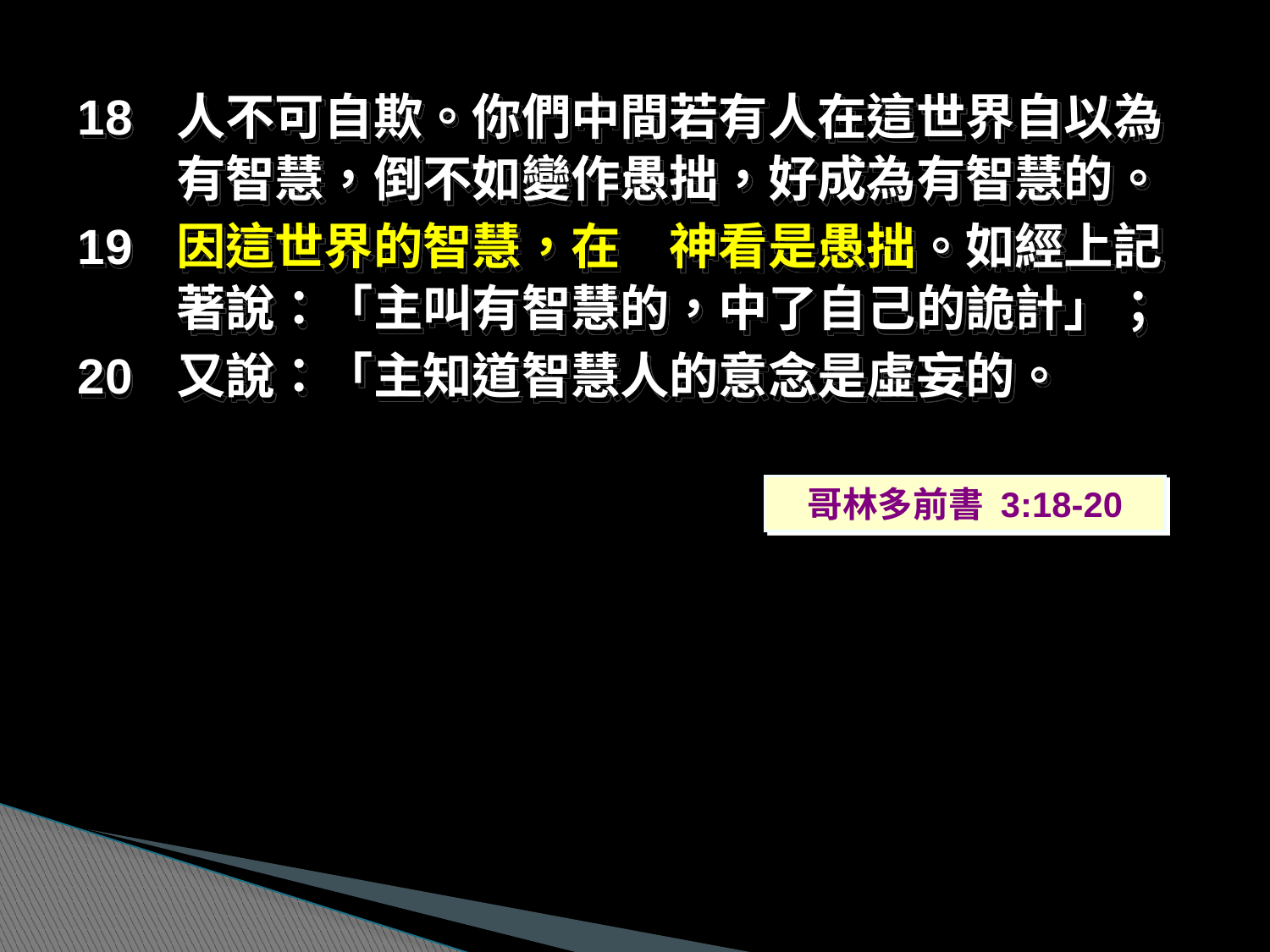

18	人不可自欺。你們中間若有人在這世界自以為有智慧，倒不如變作愚拙，好成為有智慧的。
19	因這世界的智慧，在　神看是愚拙。如經上記著說：「主叫有智慧的，中了自己的詭計」；
20	又說：「主知道智慧人的意念是虛妄的。
哥林多前書 3:18-20